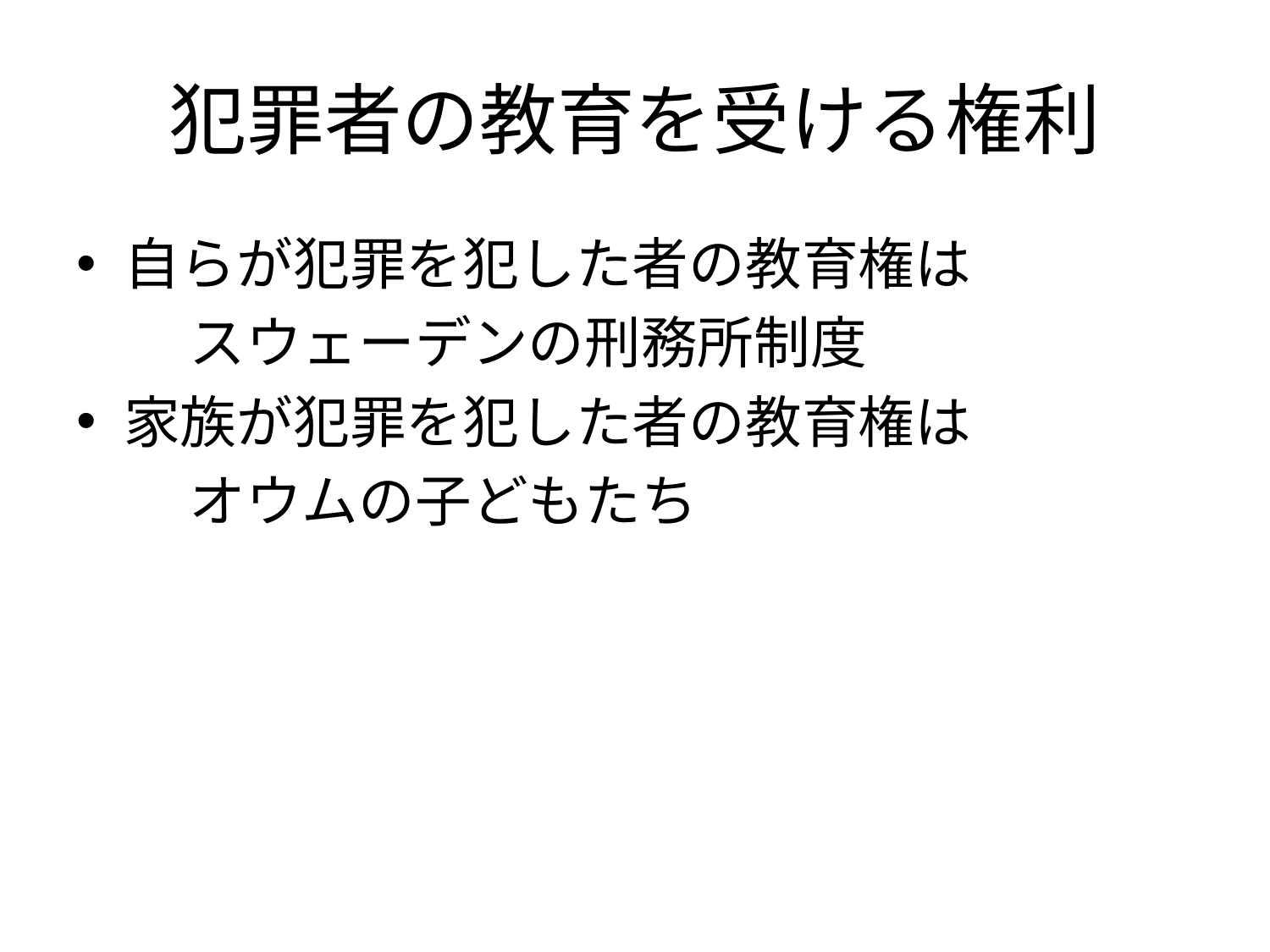

# 犯罪者の教育を受ける権利
自らが犯罪を犯した者の教育権は
　　スウェーデンの刑務所制度
家族が犯罪を犯した者の教育権は
　　オウムの子どもたち